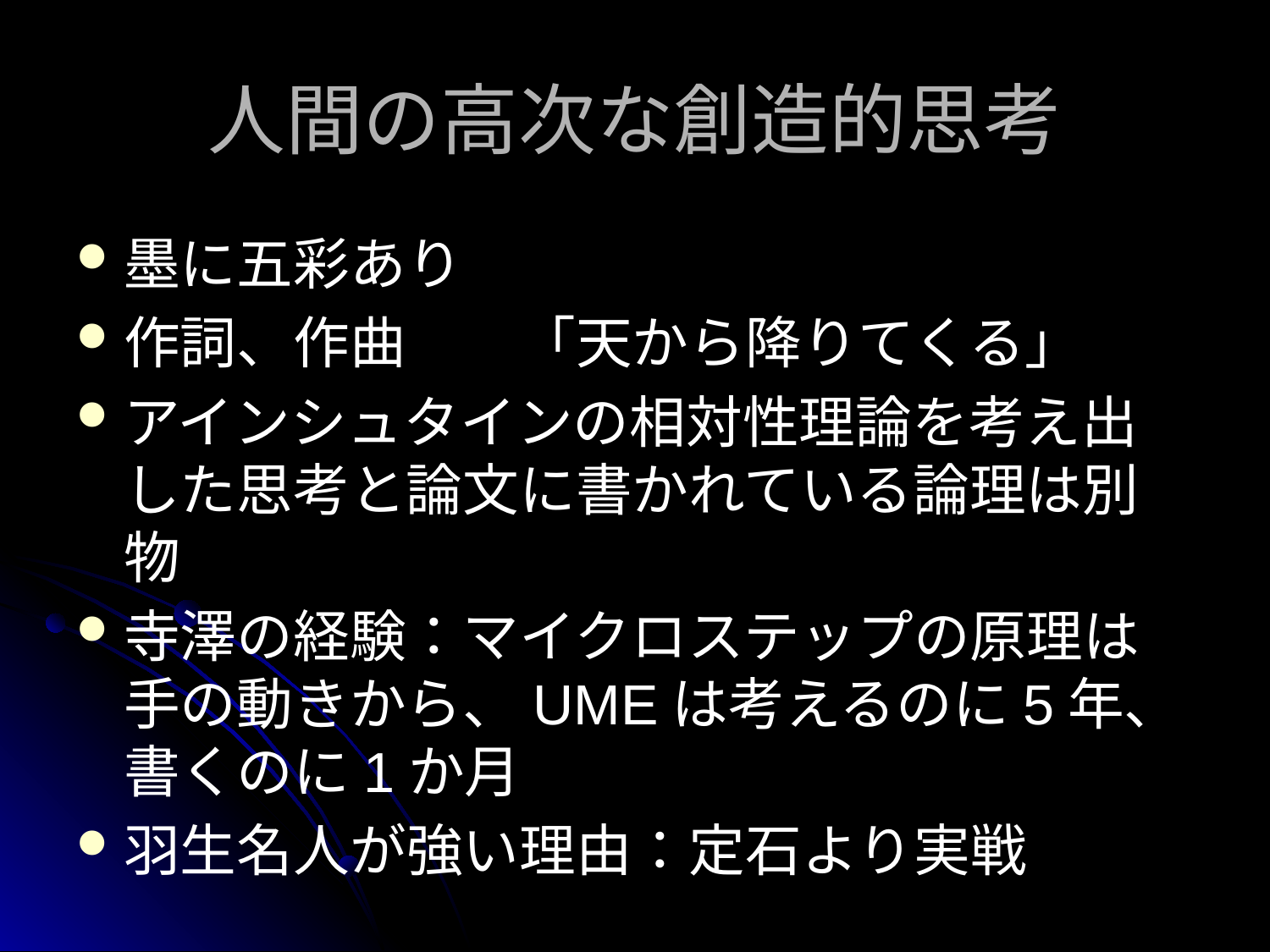

# 人間の高次な創造的思考
墨に五彩あり
作詞、作曲　　「天から降りてくる」
アインシュタインの相対性理論を考え出した思考と論文に書かれている論理は別物
寺澤の経験：マイクロステップの原理は手の動きから、UMEは考えるのに5年、書くのに1か月
羽生名人が強い理由：定石より実戦